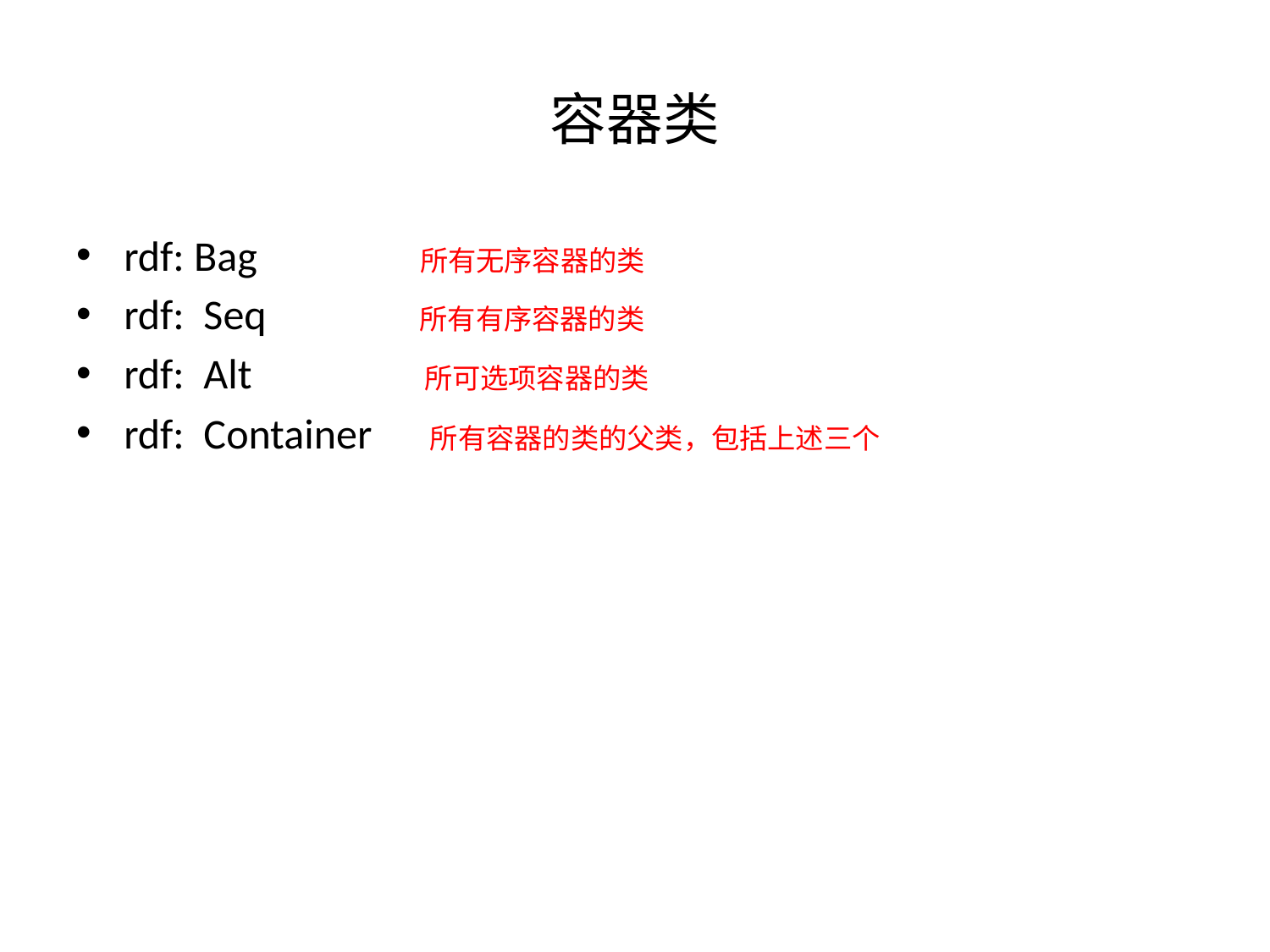

# 容器类
rdf: Bag                所有无序容器的类
rdf:  Seq               所有有序容器的类
rdf:  Alt                 所可选项容器的类
rdf:  Container     所有容器的类的父类，包括上述三个